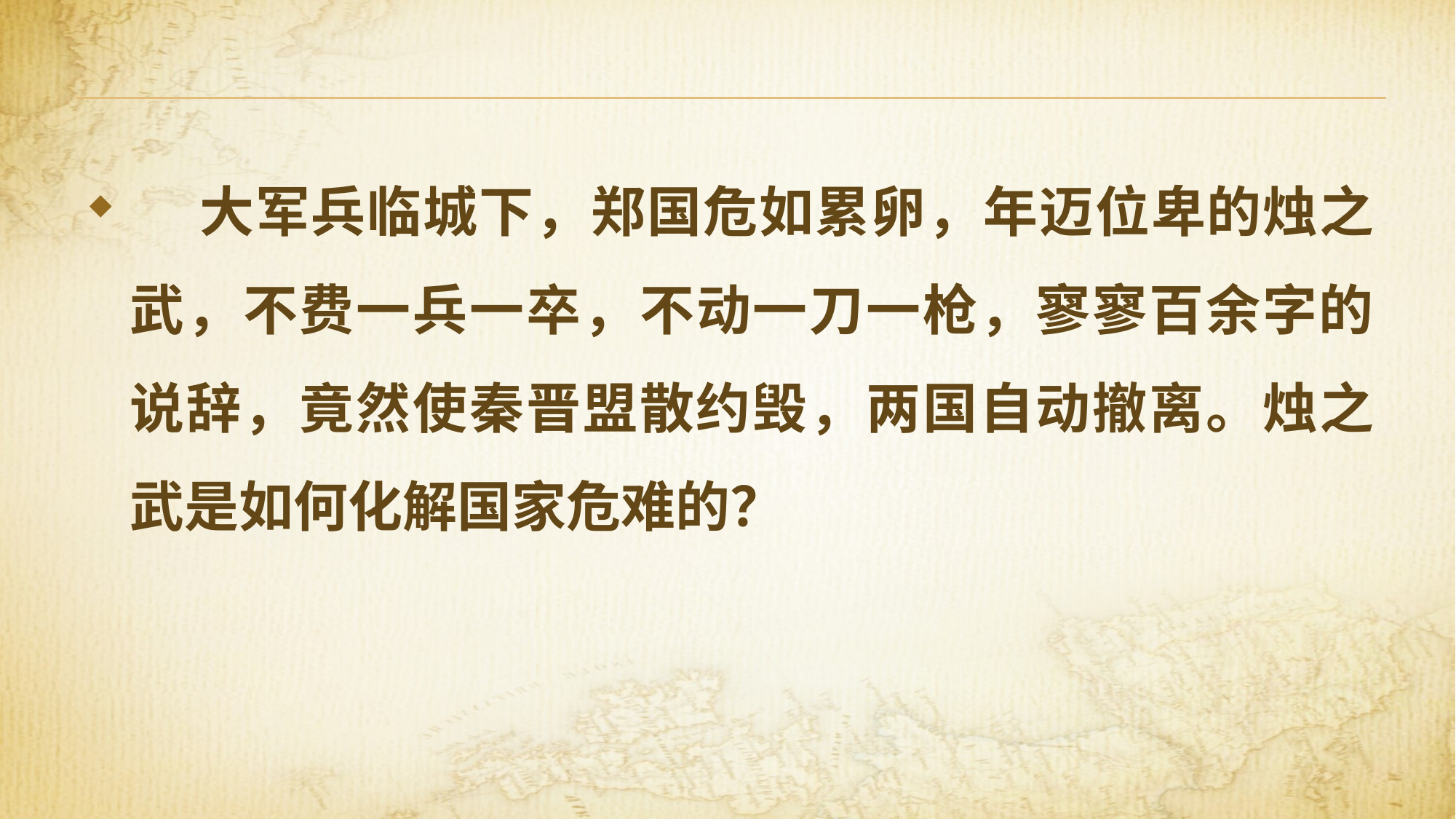

#
    大军兵临城下，郑国危如累卵，年迈位卑的烛之武，不费一兵一卒，不动一刀一枪，寥寥百余字的说辞，竟然使秦晋盟散约毁，两国自动撤离。烛之武是如何化解国家危难的？